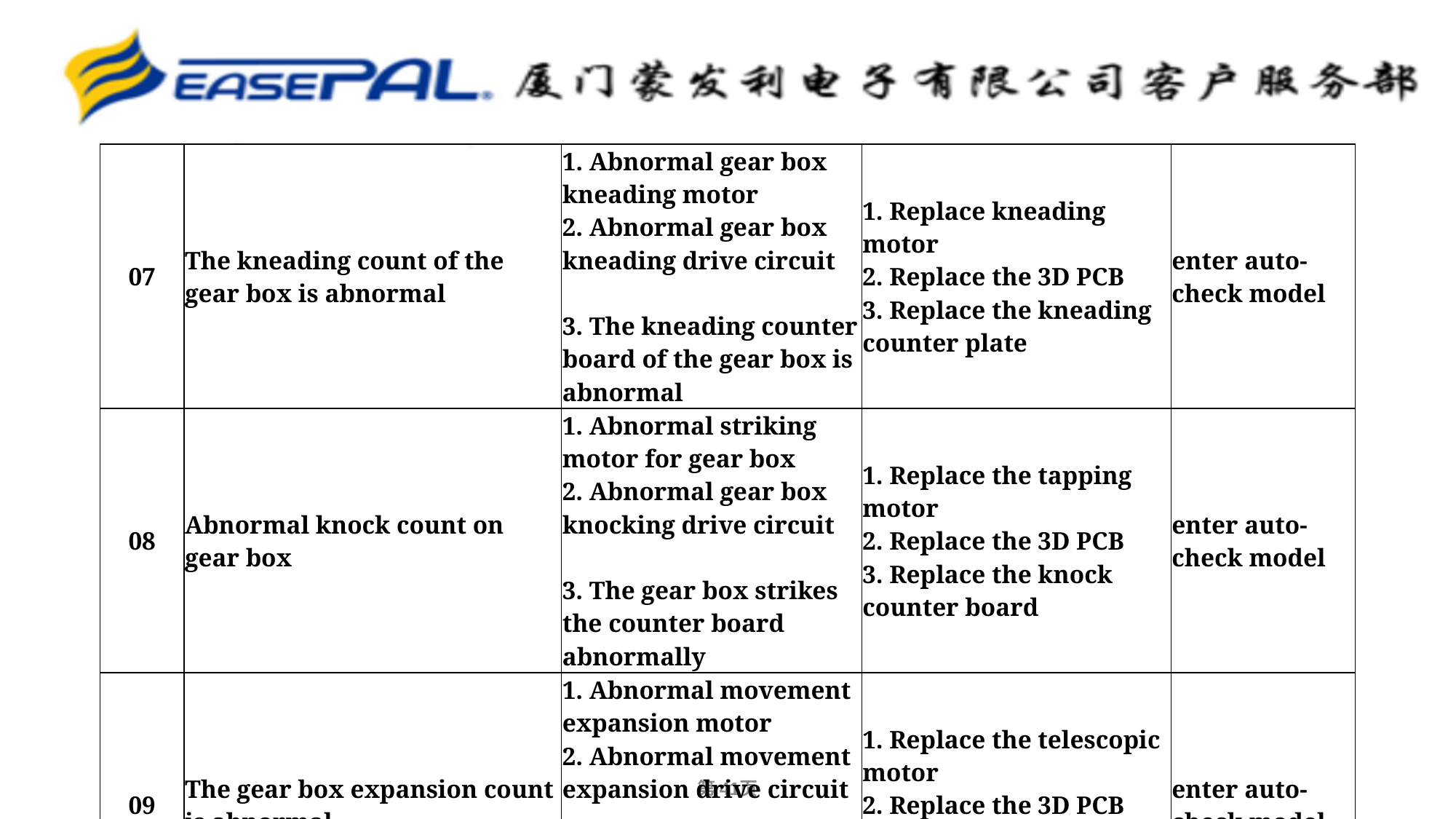

| 07 | The kneading count of the gear box is abnormal | 1. Abnormal gear box kneading motor 2. Abnormal gear box kneading drive circuit 3. The kneading counter board of the gear box is abnormal | 1. Replace kneading motor 2. Replace the 3D PCB 3. Replace the kneading counter plate | enter auto-check model |
| --- | --- | --- | --- | --- |
| 08 | Abnormal knock count on gear box | 1. Abnormal striking motor for gear box 2. Abnormal gear box knocking drive circuit 3. The gear box strikes the counter board abnormally | 1. Replace the tapping motor 2. Replace the 3D PCB 3. Replace the knock counter board | enter auto-check model |
| 09 | The gear box expansion count is abnormal | 1. Abnormal movement expansion motor 2. Abnormal movement expansion drive circuit 3. Abnormal movement telescopic counter board | 1. Replace the telescopic motor 2. Replace the 3D PCB 3. Replace the telescopic counter plate | enter auto-check model |
第41页